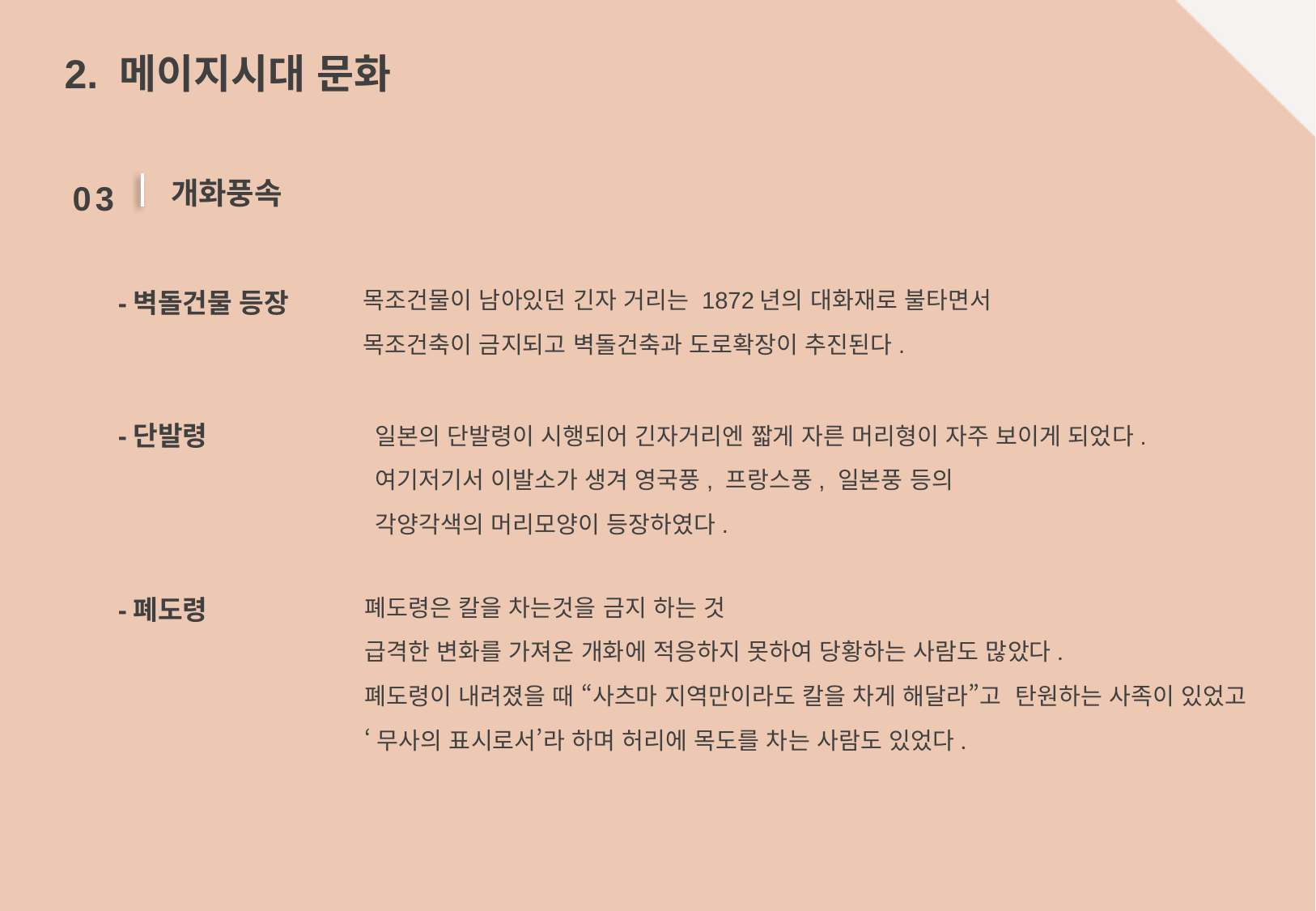

2. 메이지시대 문화
0 3
개화풍속
-벽돌건물 등장

-단발령

-폐도령

목조건물이 남아있던 긴자 거리는 1872년의 대화재로 불타면서

목조건축이 금지되고 벽돌건축과 도로확장이 추진된다.
일본의 단발령이 시행되어 긴자거리엔 짧게 자른 머리형이 자주 보이게 되었다.

여기저기서 이발소가 생겨 영국풍, 프랑스풍, 일본풍 등의

각양각색의 머리모양이 등장하였다.
폐도령은 칼을 차는것을 금지 하는 것

급격한 변화를 가져온 개화에 적응하지 못하여 당황하는 사람도 많았다.

폐도령이 내려졌을 때 “사츠마 지역만이라도 칼을 차게 해달라”고  탄원하는 사족이 있었고

‘무사의 표시로서’라 하며 허리에 목도를 차는 사람도 있었다.